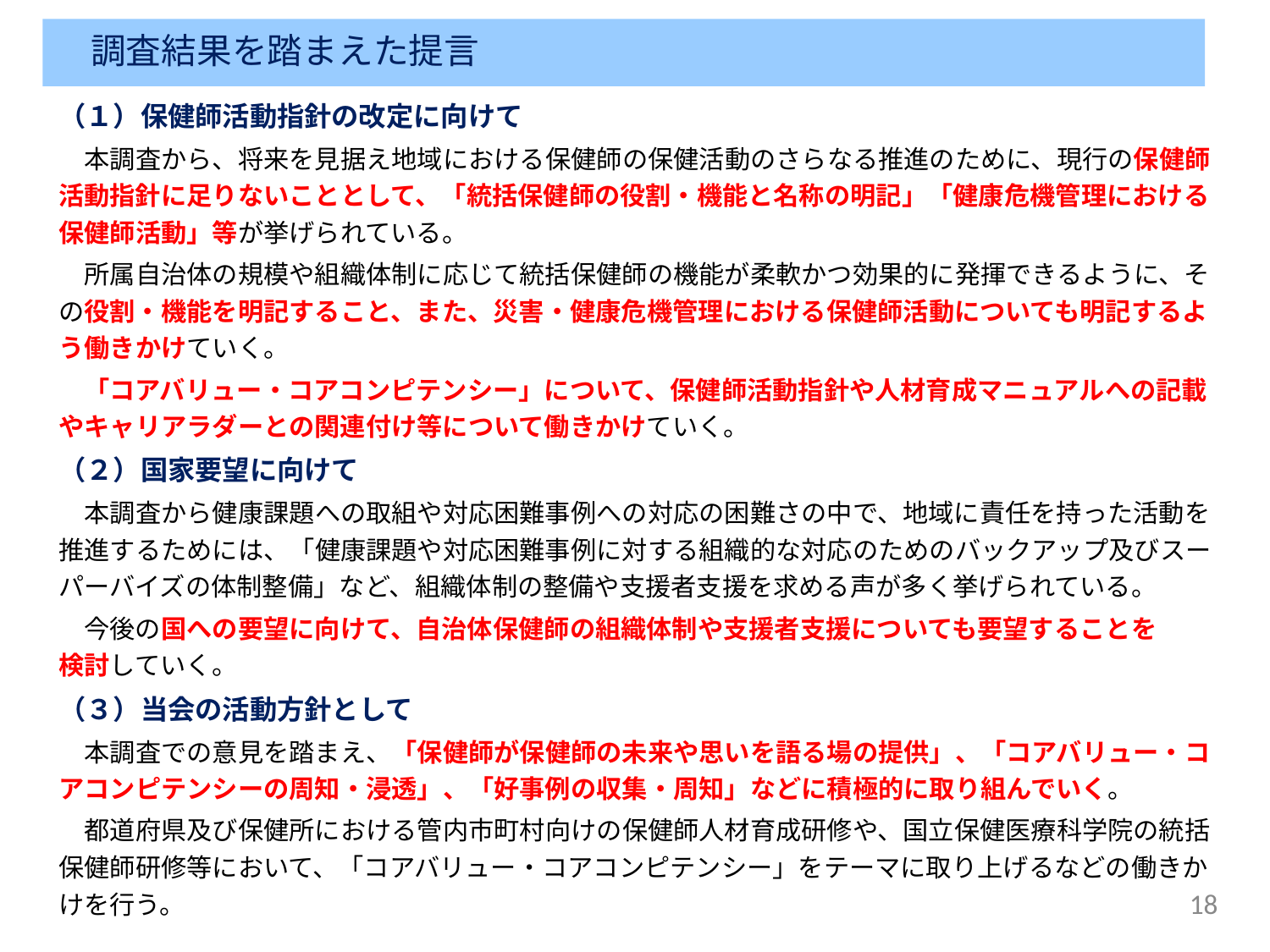

調査結果を踏まえた提言
（１）保健師活動指針の改定に向けて
　本調査から、将来を見据え地域における保健師の保健活動のさらなる推進のために、現行の保健師活動指針に⾜りないこととして、「統括保健師の役割・機能と名称の明記」「健康危機管理における保健師活動」等が挙げられている。
　所属自治体の規模や組織体制に応じて統括保健師の機能が柔軟かつ効果的に発揮できるように、その役割・機能を明記すること、また、災害・健康危機管理における保健師活動についても明記するよう働きかけていく。
　「コアバリュー・コアコンピテンシー」について、保健師活動指針や⼈材育成マニュアルへの記載やキャリアラダーとの関連付け等について働きかけていく。
（２）国家要望に向けて
　本調査から健康課題への取組や対応困難事例への対応の困難さの中で、地域に責任を持った活動を推進するためには、「健康課題や対応困難事例に対する組織的な対応のためのバックアップ及びスーパーバイズの体制整備」など、組織体制の整備や⽀援者⽀援を求める声が多く挙げられている。
　今後の国への要望に向けて、⾃治体保健師の組織体制や⽀援者⽀援についても要望することを　　検討していく。
（３）当会の活動⽅針として
　本調査での意見を踏まえ、「保健師が保健師の未来や思いを語る場の提供」、「コアバリュー・コアコンピテンシーの周知・浸透」、「好事例の収集・周知」などに積極的に取り組んでいく。
　都道府県及び保健所における管内市町村向けの保健師⼈材育成研修や、国⽴保健医療科学院の統括保健師研修等において、「コアバリュー・コアコンピテンシー」をテーマに取り上げるなどの働きかけを行う。
18